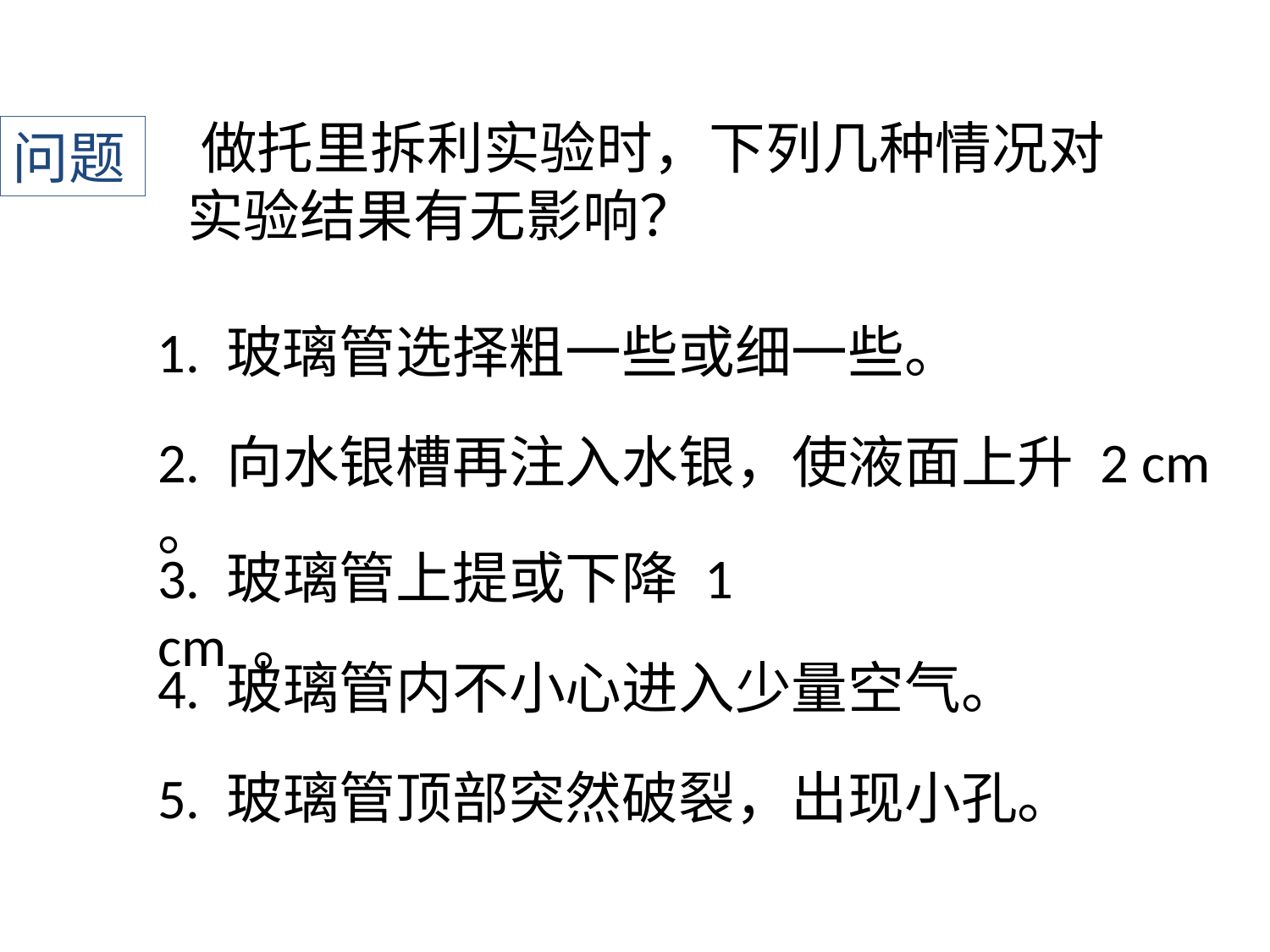

﻿做托里拆利实验时，下列几种情况对实验结果有无影响？
问题
1. 玻璃管选择粗一些或细一些。
2. 向水银槽再注入水银，使液面上升 2 cm 。
3. 玻璃管上提或下降 1 cm 。
4. 玻璃管内不小心进入少量空气。
5. 玻璃管顶部突然破裂，出现小孔。